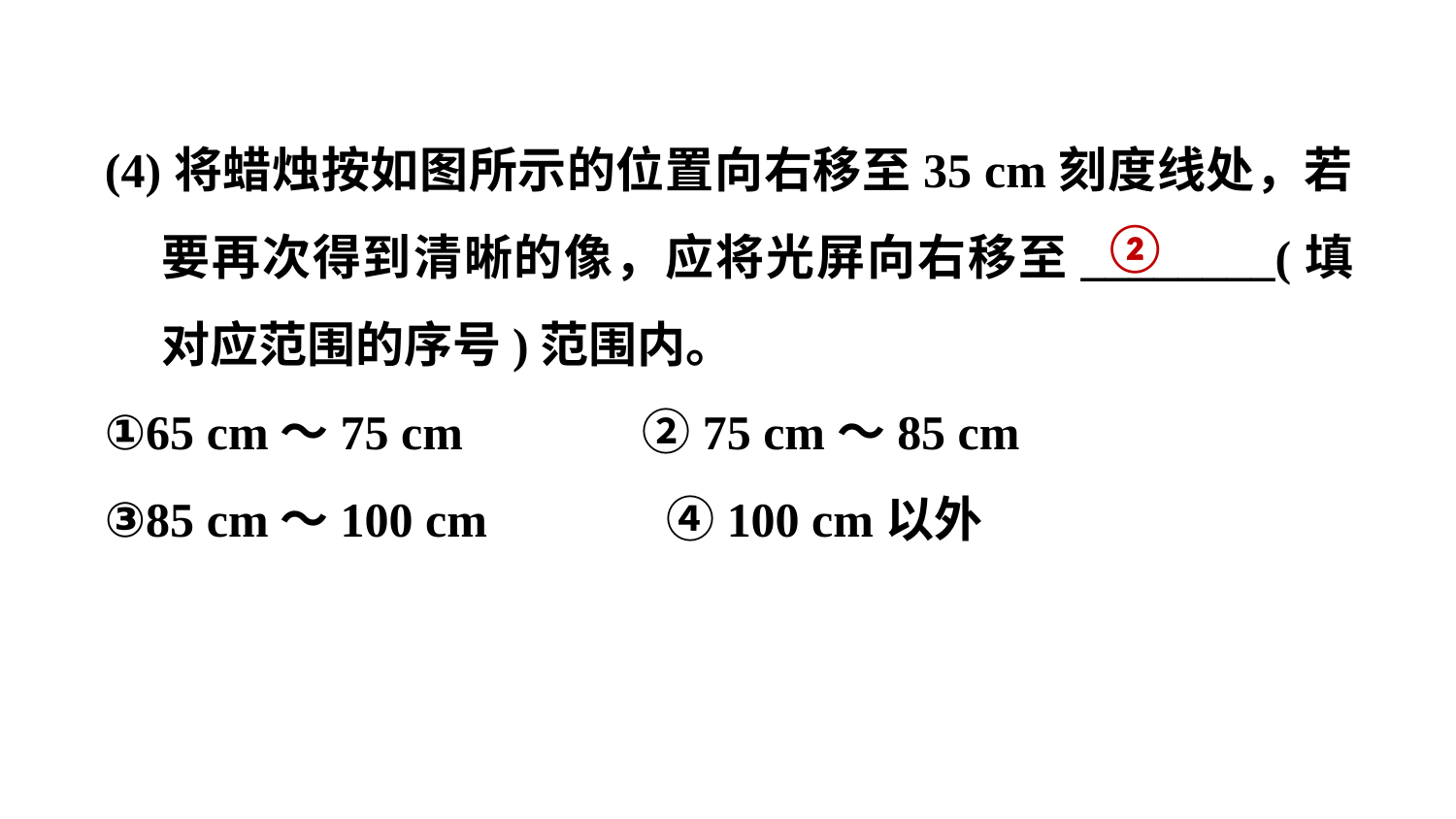

(4)将蜡烛按如图所示的位置向右移至35 cm刻度线处，若要再次得到清晰的像，应将光屏向右移至________(填对应范围的序号)范围内。
①65 cm～75 cm　 　 　②75 cm～85 cm
③85 cm～100 cm　　　  ④100 cm以外
②